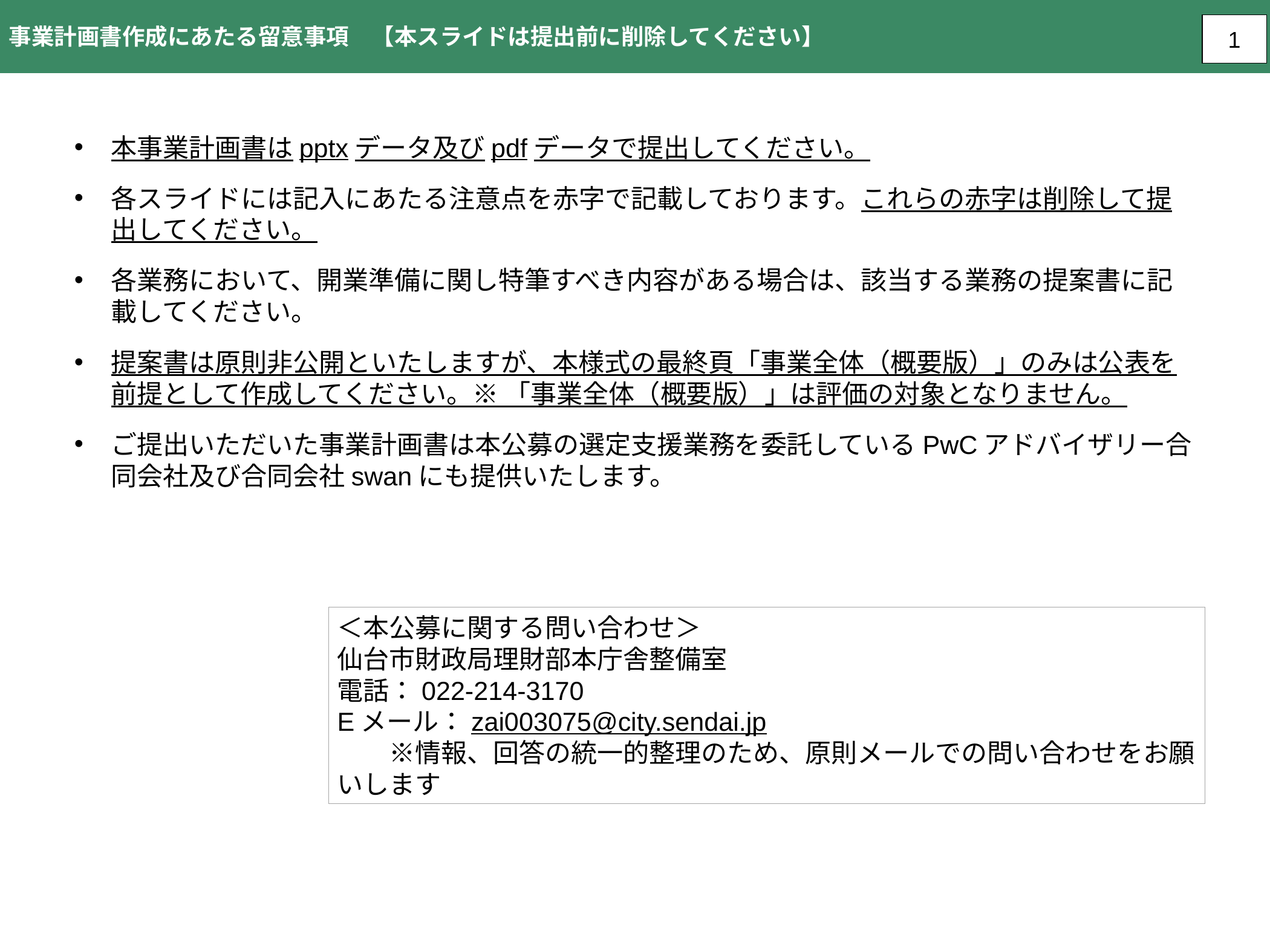

事業計画書作成にあたる留意事項　【本スライドは提出前に削除してください】
1
本事業計画書はpptxデータ及びpdfデータで提出してください。
各スライドには記入にあたる注意点を赤字で記載しております。これらの赤字は削除して提出してください。
各業務において、開業準備に関し特筆すべき内容がある場合は、該当する業務の提案書に記載してください。
提案書は原則非公開といたしますが、本様式の最終頁「事業全体（概要版）」のみは公表を前提として作成してください。※ 「事業全体（概要版）」は評価の対象となりません。
ご提出いただいた事業計画書は本公募の選定支援業務を委託しているPwCアドバイザリー合同会社及び合同会社swanにも提供いたします。
＜本公募に関する問い合わせ＞
仙台市財政局理財部本庁舎整備室
電話：022-214-3170
Eメール：zai003075@city.sendai.jp
　　※情報、回答の統一的整理のため、原則メールでの問い合わせをお願いします